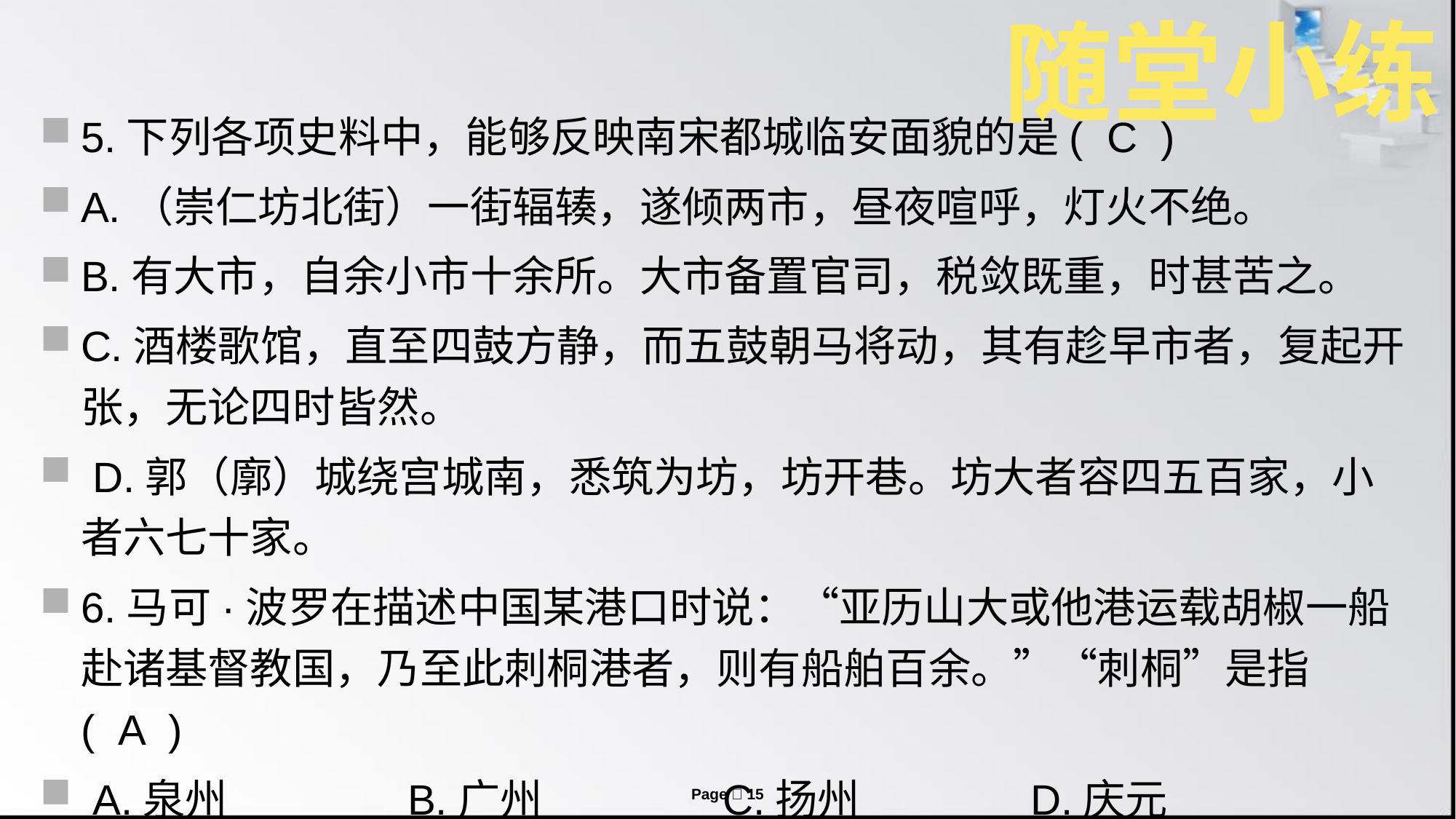

随堂小练
5.下列各项史料中，能够反映南宋都城临安面貌的是(  C  )
A.（崇仁坊北街）一街辐辏，遂倾两市，昼夜喧呼，灯火不绝。
B.有大市，自余小市十余所。大市备置官司，税敛既重，时甚苦之。
C.酒楼歌馆，直至四鼓方静，而五鼓朝马将动，其有趁早市者，复起开张，无论四时皆然。
 D.郭（廓）城绕宫城南，悉筑为坊，坊开巷。坊大者容四五百家，小者六七十家。
6.马可·波罗在描述中国某港口时说：“亚历山大或他港运载胡椒一船赴诸基督教国，乃至此刺桐港者，则有船舶百余。”“刺桐”是指(  A  )
 A.泉州　　         B.广州　　         C.扬州　　        D.庆元